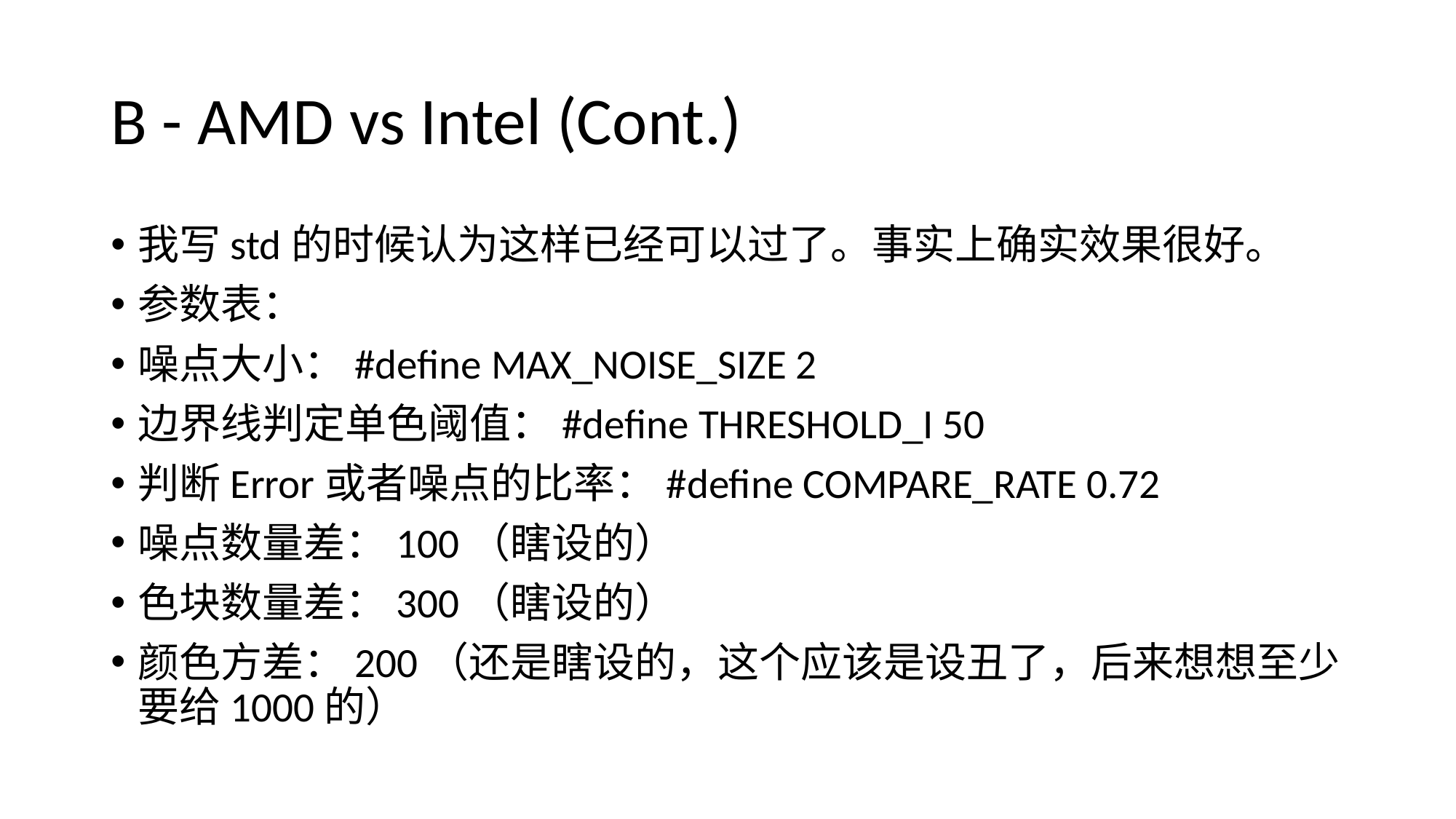

# B - AMD vs Intel (Cont.)
我写std的时候认为这样已经可以过了。事实上确实效果很好。
参数表：
噪点大小：#define MAX_NOISE_SIZE 2
边界线判定单色阈值：#define THRESHOLD_I 50
判断Error或者噪点的比率：#define COMPARE_RATE 0.72
噪点数量差：100（瞎设的）
色块数量差：300（瞎设的）
颜色方差：200（还是瞎设的，这个应该是设丑了，后来想想至少要给1000的）